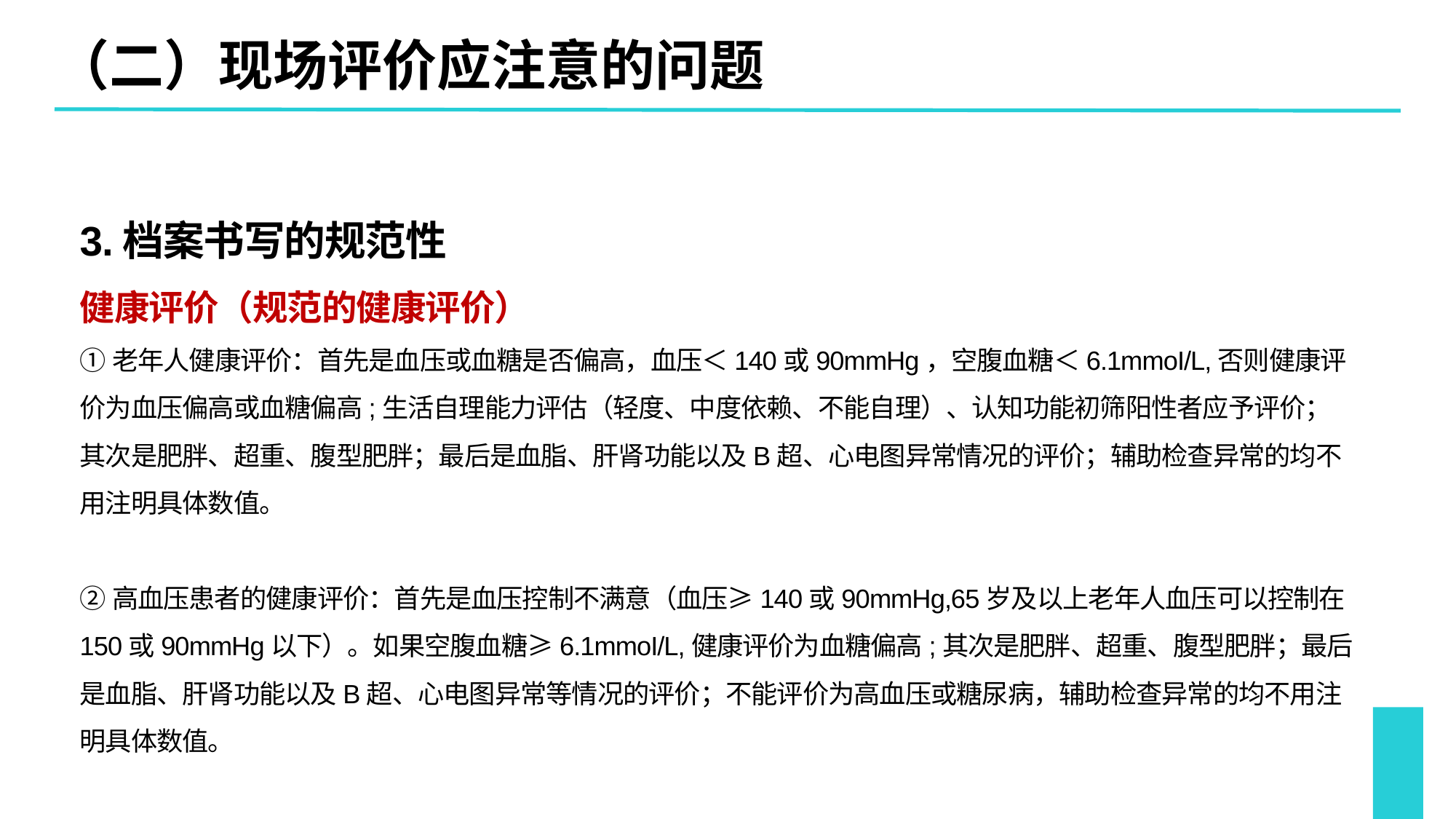

（二）现场评价应注意的问题
3.档案书写的规范性
健康评价（规范的健康评价）
①老年人健康评价：首先是血压或血糖是否偏高，血压＜140或90mmHg，空腹血糖＜6.1mmoI/L,否则健康评价为血压偏高或血糖偏高;生活自理能力评估（轻度、中度依赖、不能自理）、认知功能初筛阳性者应予评价；其次是肥胖、超重、腹型肥胖；最后是血脂、肝肾功能以及B超、心电图异常情况的评价；辅助检查异常的均不用注明具体数值。

②高血压患者的健康评价：首先是血压控制不满意（血压≥140或90mmHg,65岁及以上老年人血压可以控制在150或90mmHg以下）。如果空腹血糖≥6.1mmoI/L,健康评价为血糖偏高;其次是肥胖、超重、腹型肥胖；最后是血脂、肝肾功能以及B超、心电图异常等情况的评价；不能评价为高血压或糖尿病，辅助检查异常的均不用注明具体数值。